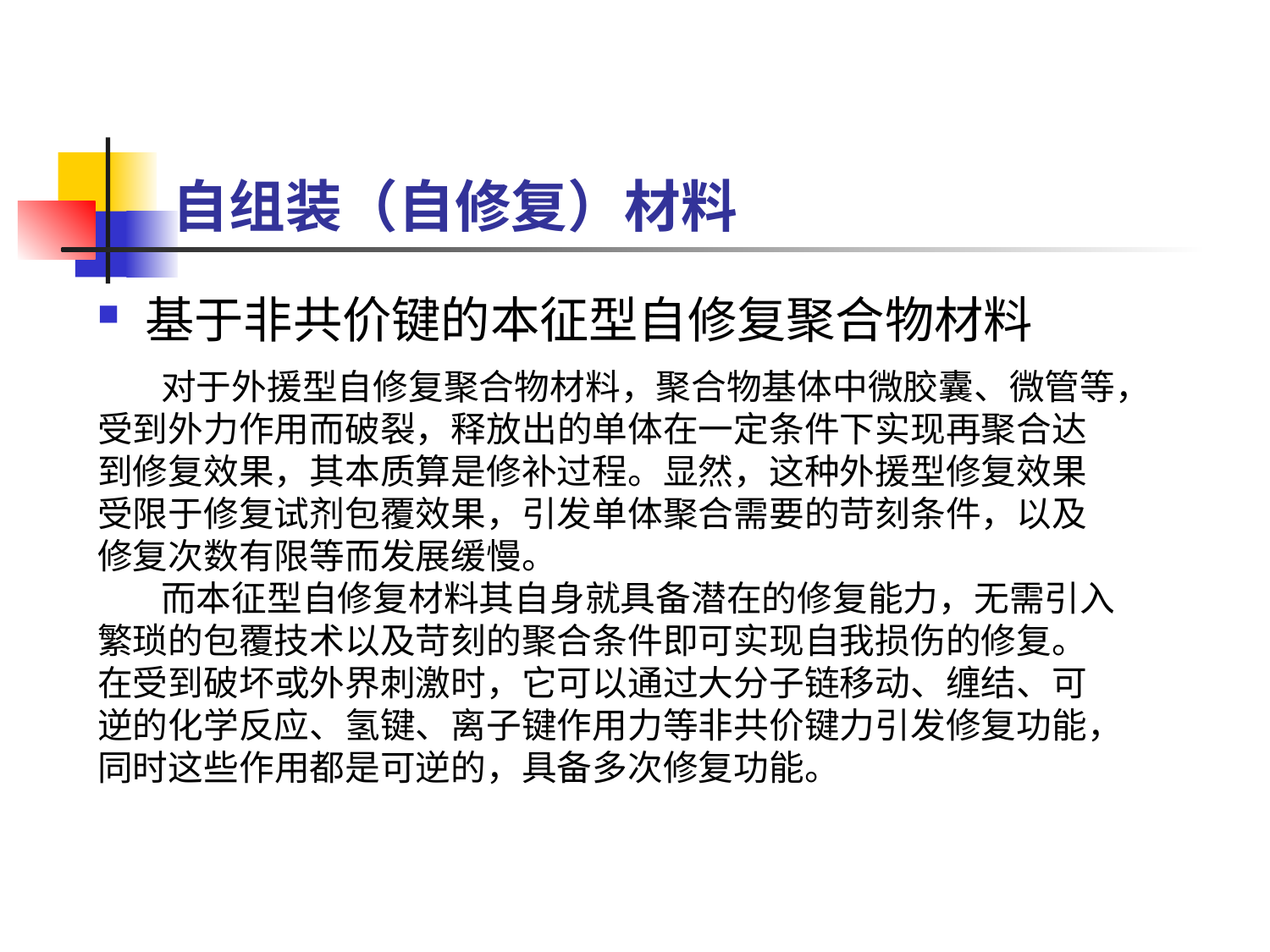

# 自组装（自修复）材料

基于非共价键的本征型自修复聚合物材料

对于外援型自修复聚合物材料，聚合物基体中微胶囊、微管等，受到外力作用而破裂，释放出的单体在一定条件下实现再聚合达到修复效果，其本质算是修补过程。显然，这种外援型修复效果受限于修复试剂包覆效果，引发单体聚合需要的苛刻条件，以及修复次数有限等而发展缓慢。
而本征型自修复材料其自身就具备潜在的修复能力，无需引入繁琐的包覆技术以及苛刻的聚合条件即可实现自我损伤的修复。在受到破坏或外界刺激时，它可以通过大分子链移动、缠结、可逆的化学反应、氢键、离子键作用力等非共价键力引发修复功能，同时这些作用都是可逆的，具备多次修复功能。